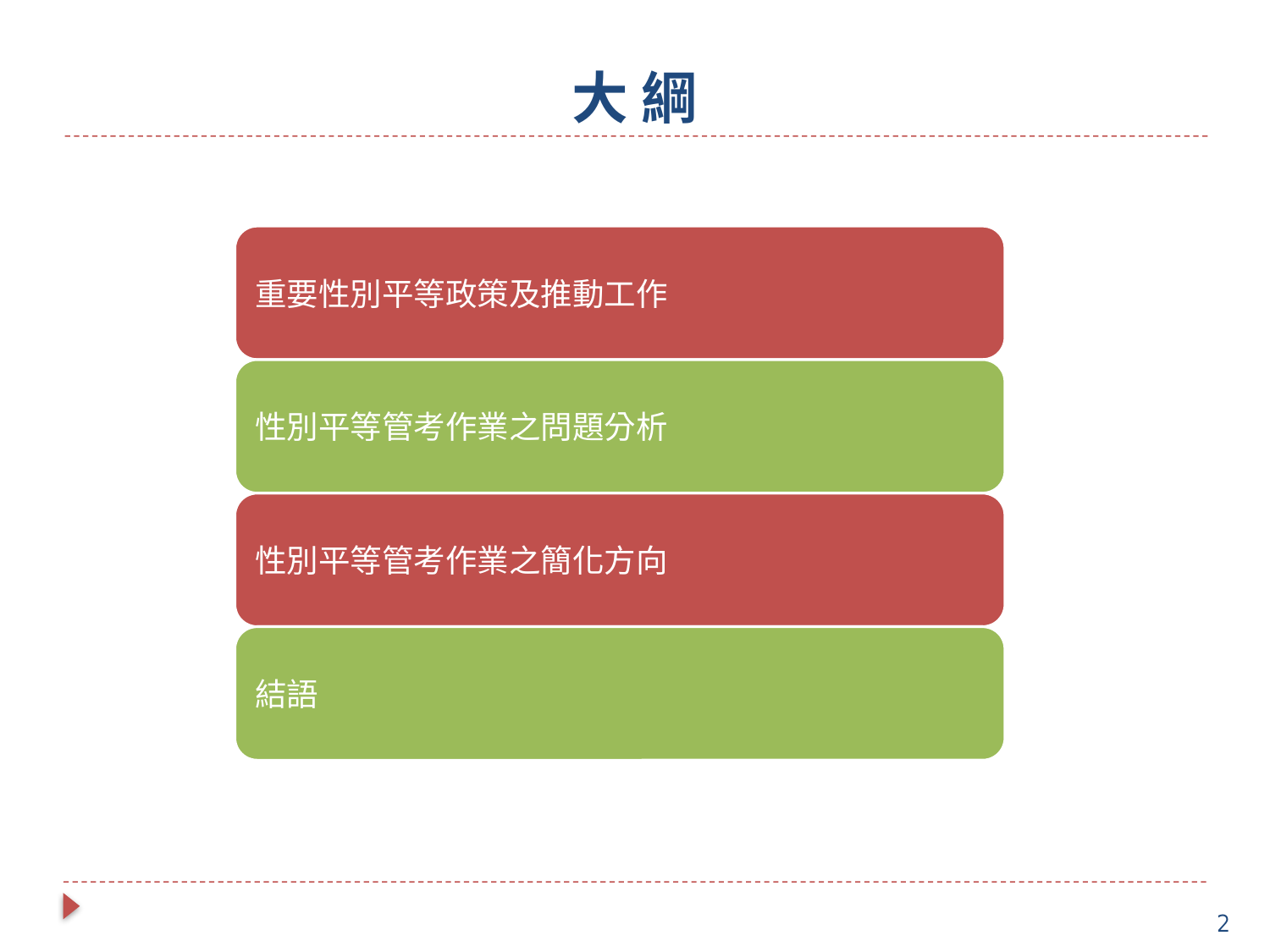

# 大 綱
重要性別平等政策及推動工作
性別平等管考作業之問題分析
性別平等管考作業之簡化方向
結語
2